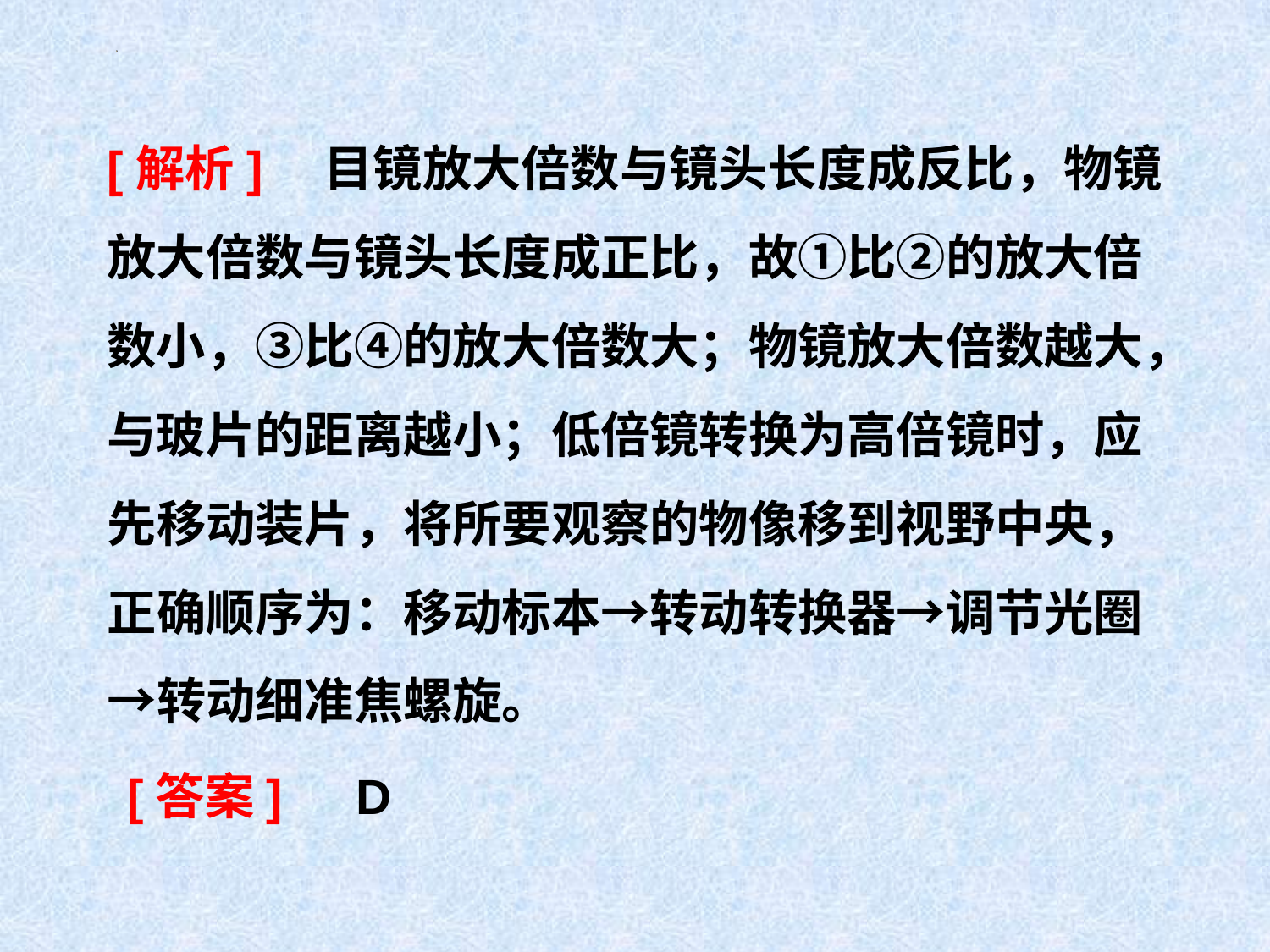

[解析]　目镜放大倍数与镜头长度成反比，物镜放大倍数与镜头长度成正比，故①比②的放大倍数小，③比④的放大倍数大；物镜放大倍数越大，与玻片的距离越小；低倍镜转换为高倍镜时，应先移动装片，将所要观察的物像移到视野中央，正确顺序为：移动标本→转动转换器→调节光圈→转动细准焦螺旋。
[答案]　D